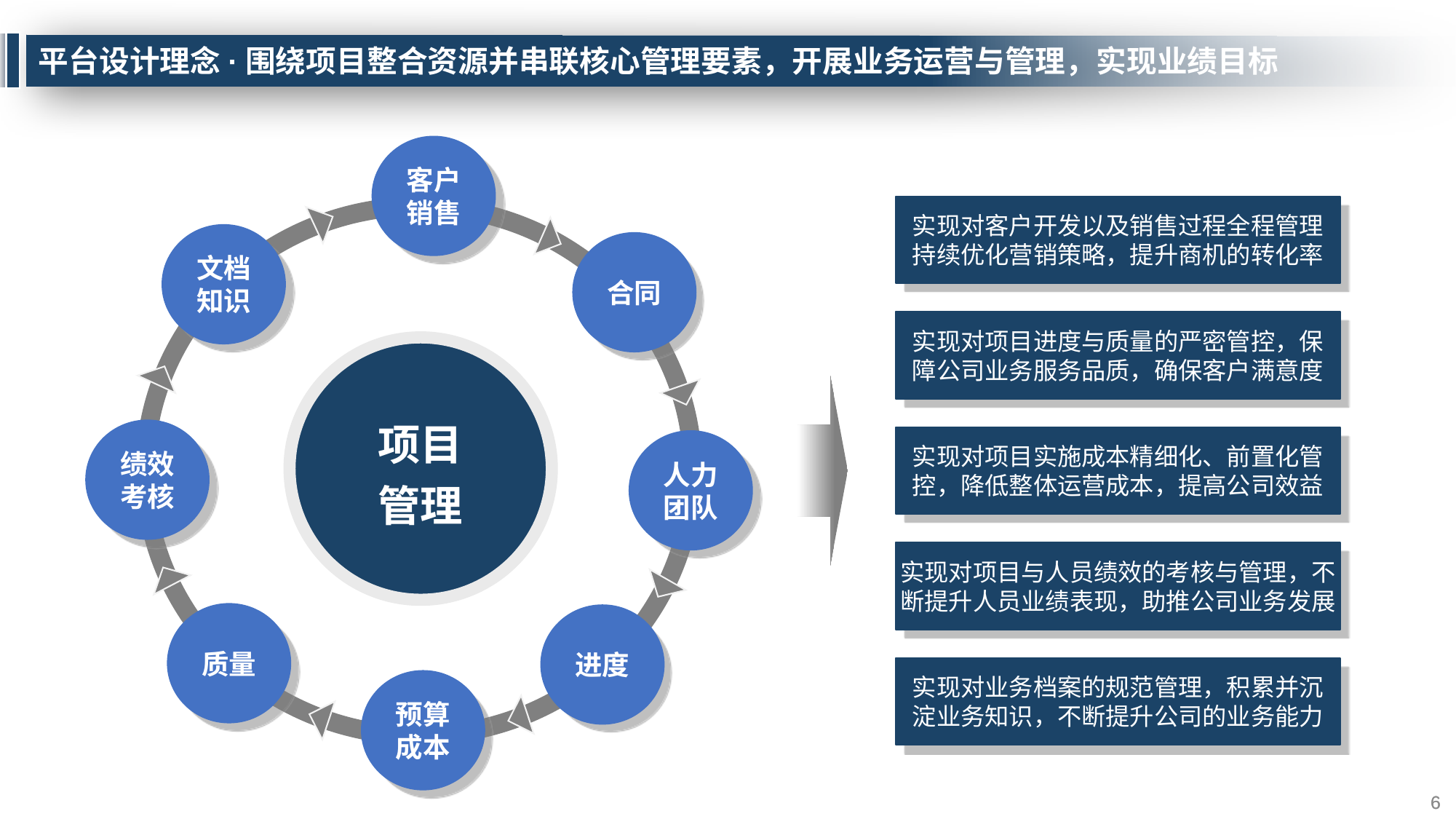

# 平台设计理念·围绕项目整合资源并串联核心管理要素，开展业务运营与管理，实现业绩目标
客户
销售

文档
知识

合同

绩效
考核
人力
团队

质量
进度
预算
成本

实现对客户开发以及销售过程全程管理
持续优化营销策略，提升商机的转化率
实现对项目进度与质量的严密管控，保
障公司业务服务品质，确保客户满意度
项目
管理

实现对项目实施成本精细化、前置化管
控，降低整体运营成本，提高公司效益
实现对项目与人员绩效的考核与管理，不
断提升人员业绩表现，助推公司业务发展
实现对业务档案的规范管理，积累并沉
淀业务知识，不断提升公司的业务能力